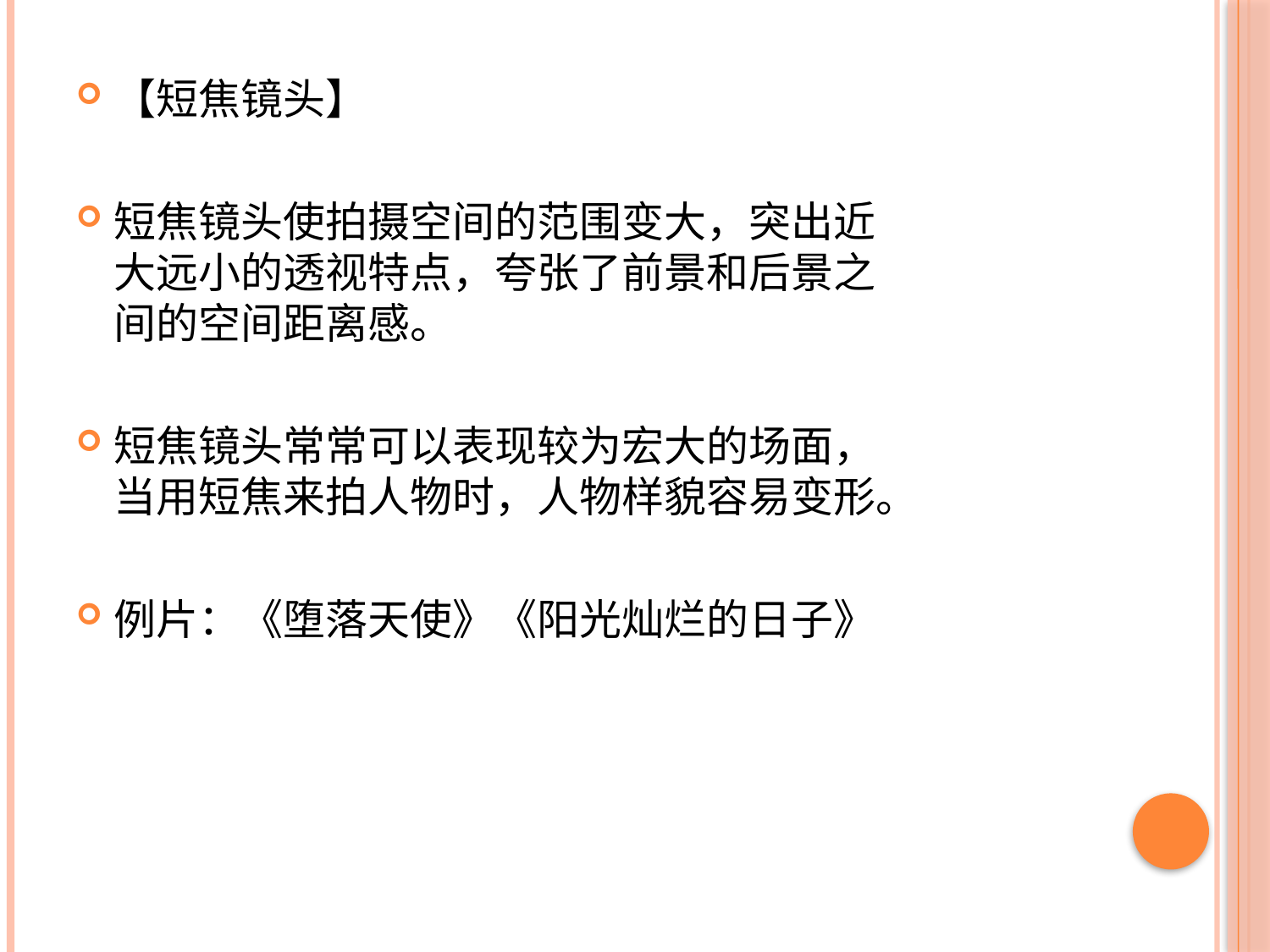

#
【短焦镜头】

短焦镜头使拍摄空间的范围变大，突出近大远小的透视特点，夸张了前景和后景之间的空间距离感。

短焦镜头常常可以表现较为宏大的场面，当用短焦来拍人物时，人物样貌容易变形。

例片：《堕落天使》《阳光灿烂的日子》